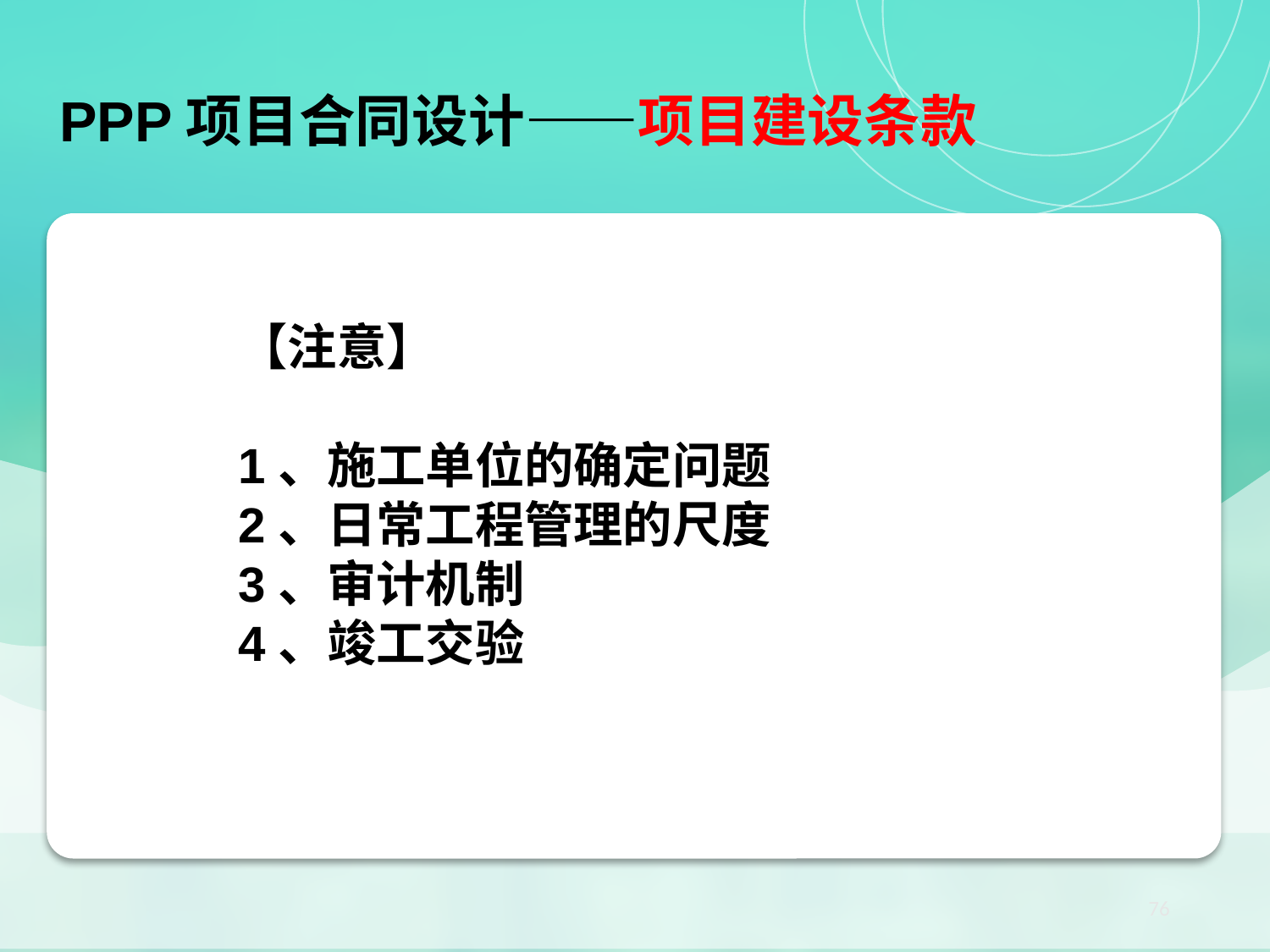

PPP项目合同设计——项目建设条款
【小结】PPP项目核心法律关系：项目合同

【注意】

1、施工单位的确定问题
2、日常工程管理的尺度
3、审计机制
4、竣工交验

76